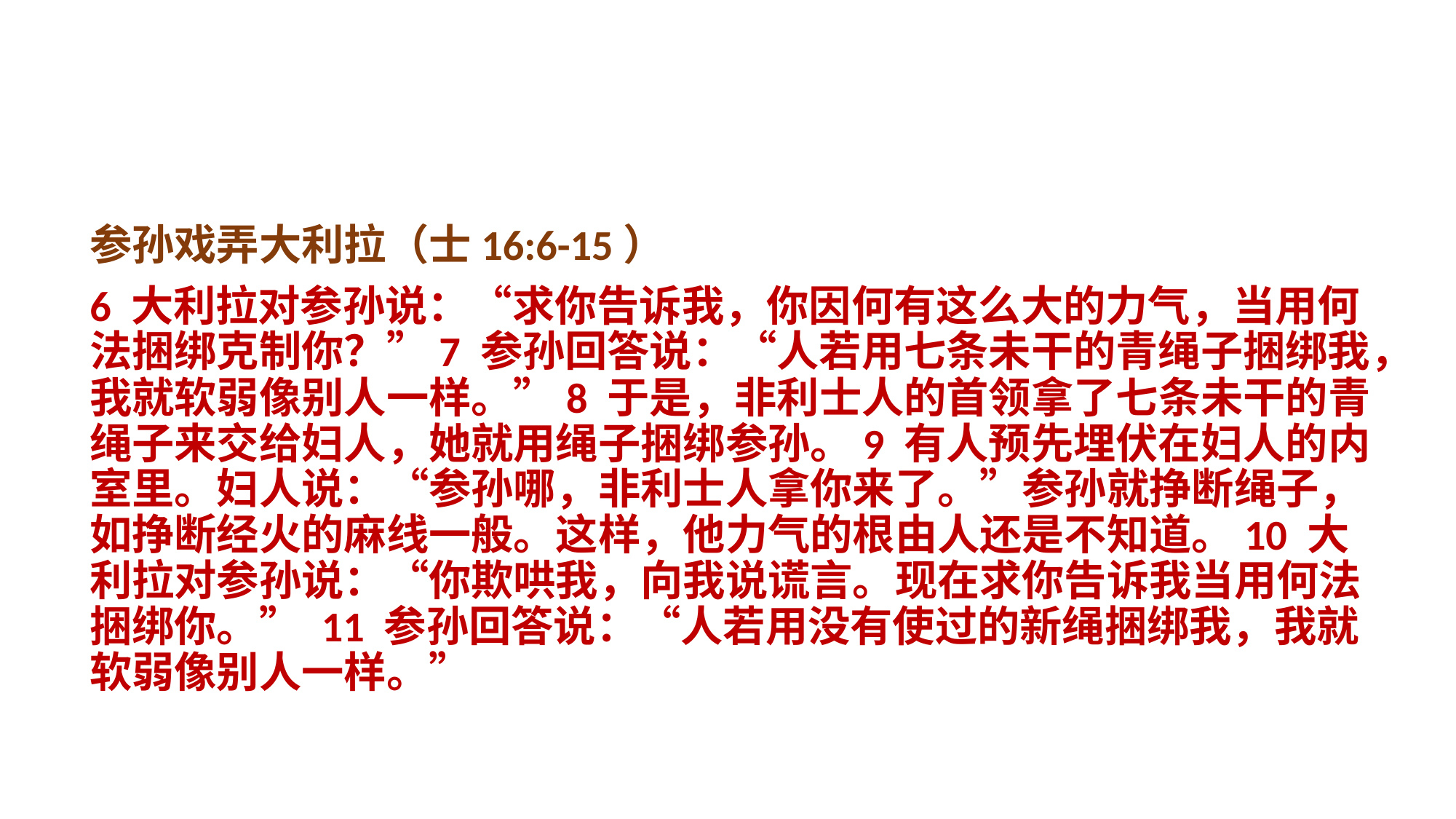

参孙戏弄大利拉（士16:6-15）
6 大利拉对参孙说：“求你告诉我，你因何有这么大的力气，当用何法捆绑克制你？”7 参孙回答说：“人若用七条未干的青绳子捆绑我，我就软弱像别人一样。”8 于是，非利士人的首领拿了七条未干的青绳子来交给妇人，她就用绳子捆绑参孙。9 有人预先埋伏在妇人的内室里。妇人说：“参孙哪，非利士人拿你来了。”参孙就挣断绳子，如挣断经火的麻线一般。这样，他力气的根由人还是不知道。10 大利拉对参孙说：“你欺哄我，向我说谎言。现在求你告诉我当用何法捆绑你。” 11 参孙回答说：“人若用没有使过的新绳捆绑我，我就软弱像别人一样。”